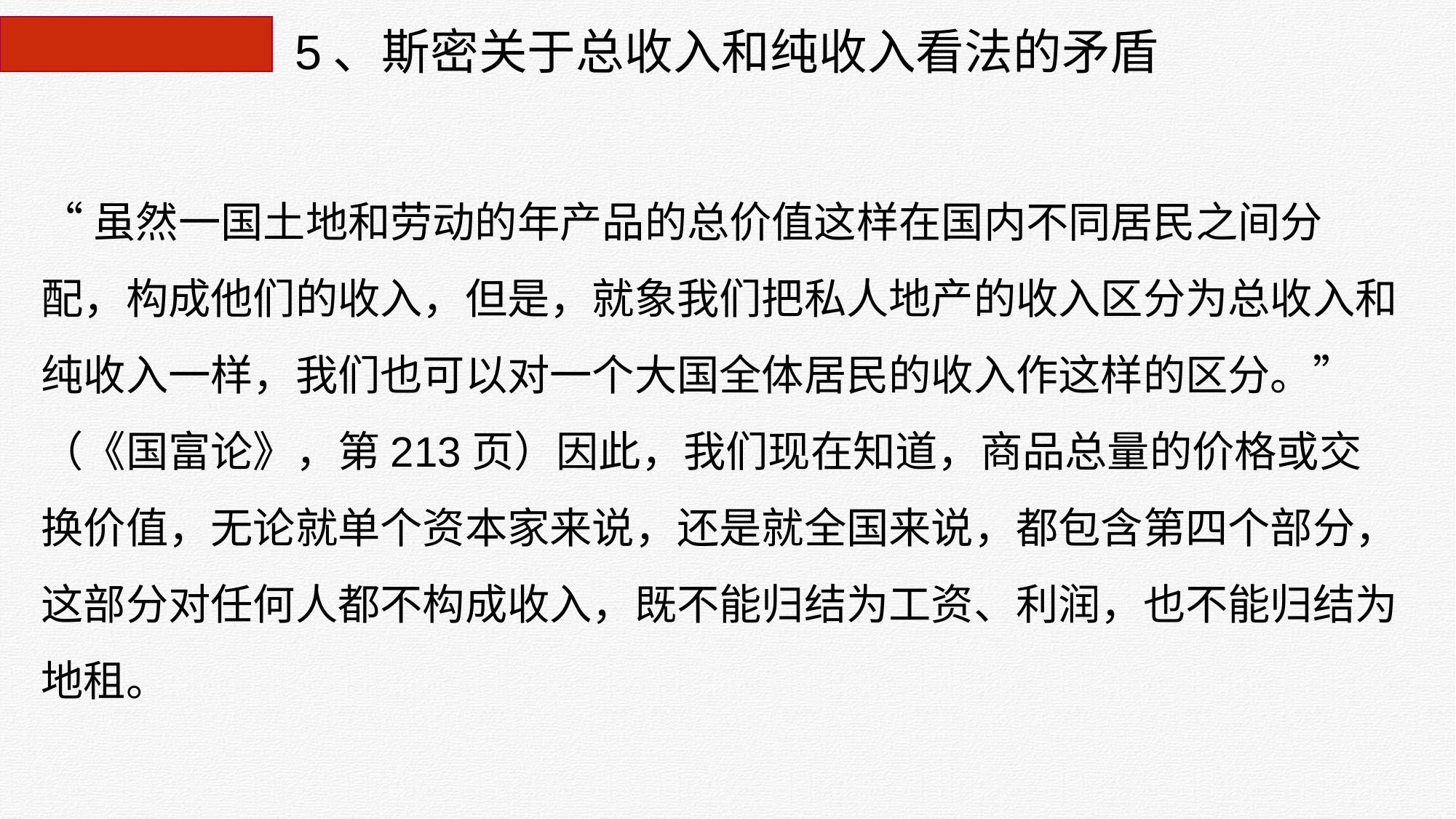

5、斯密关于总收入和纯收入看法的矛盾

“虽然一国土地和劳动的年产品的总价值这样在国内不同居民之间分配，构成他们的收入，但是，就象我们把私人地产的收入区分为总收入和纯收入一样，我们也可以对一个大国全体居民的收入作这样的区分。”（《国富论》，第213页）因此，我们现在知道，商品总量的价格或交换价值，无论就单个资本家来说，还是就全国来说，都包含第四个部分，这部分对任何人都不构成收入，既不能归结为工资、利润，也不能归结为地租。